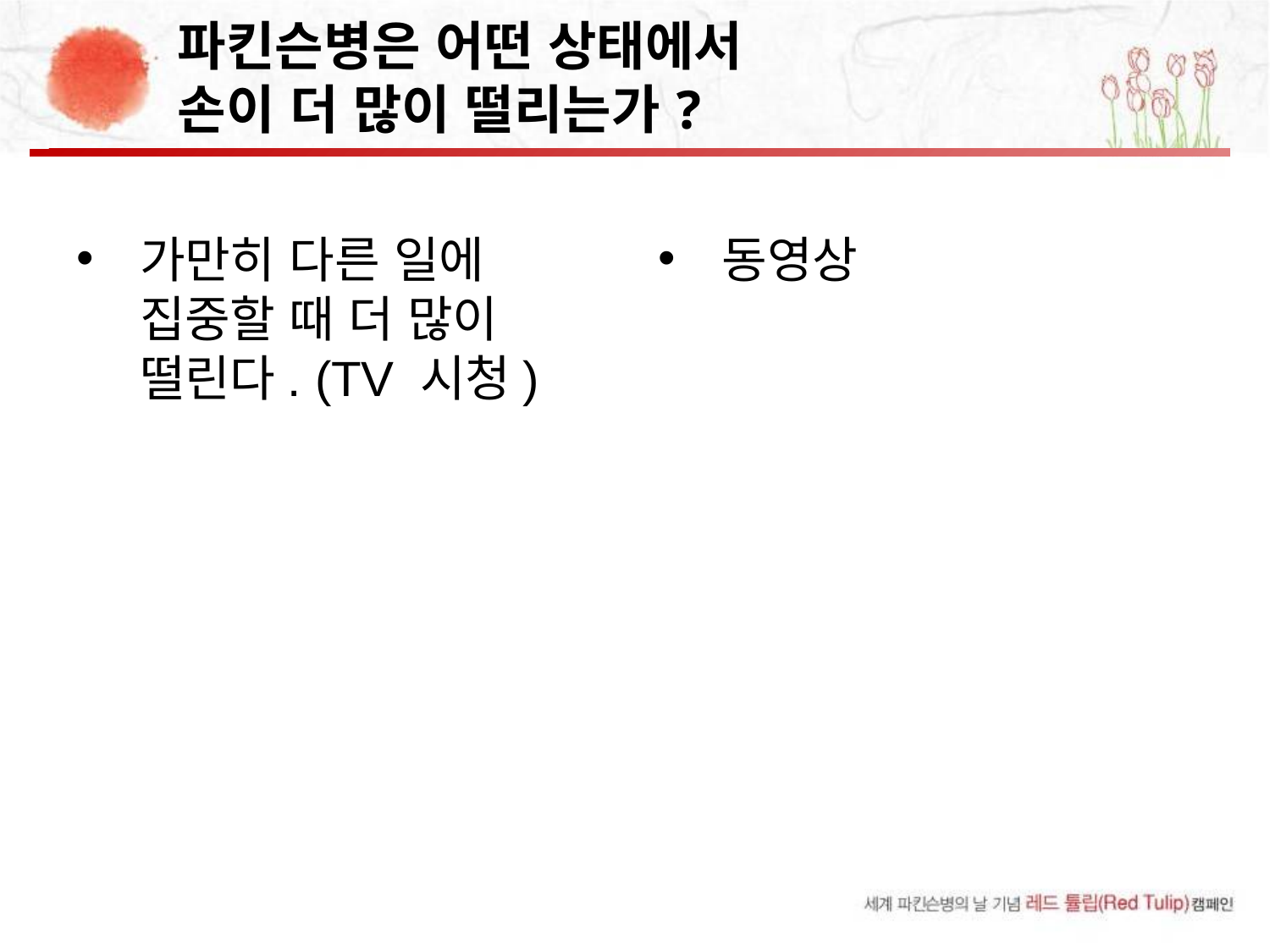

# 파킨슨병은 어떤 상태에서 손이 더 많이 떨리는가?
가만히 다른 일에 집중할 때 더 많이 떨린다. (TV 시청)

동영상